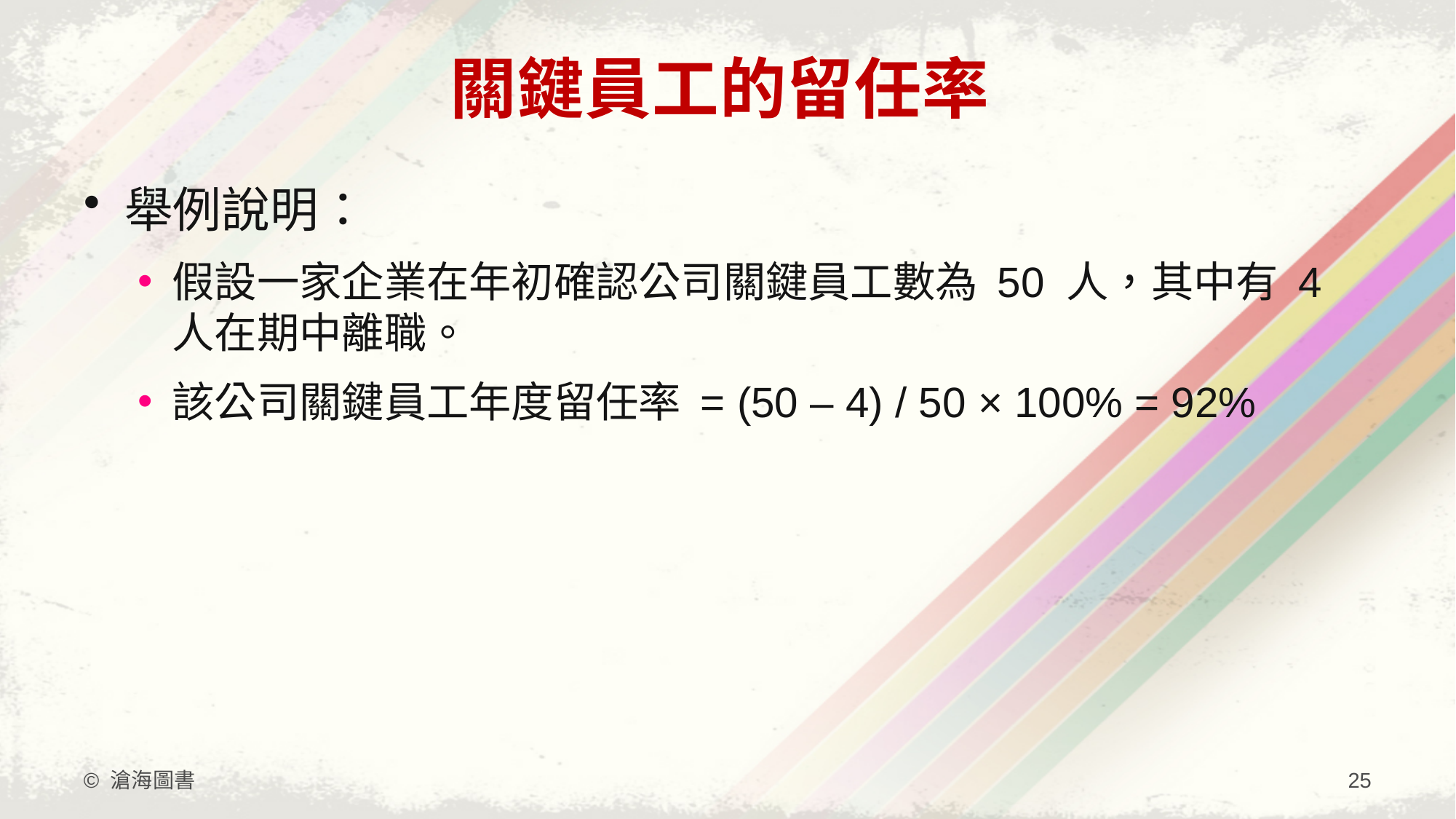

# 關鍵員工的留任率
舉例說明：
假設一家企業在年初確認公司關鍵員工數為 50 人，其中有 4 人在期中離職。
該公司關鍵員工年度留任率 = (50 – 4) / 50 × 100% = 92%
© 滄海圖書
25